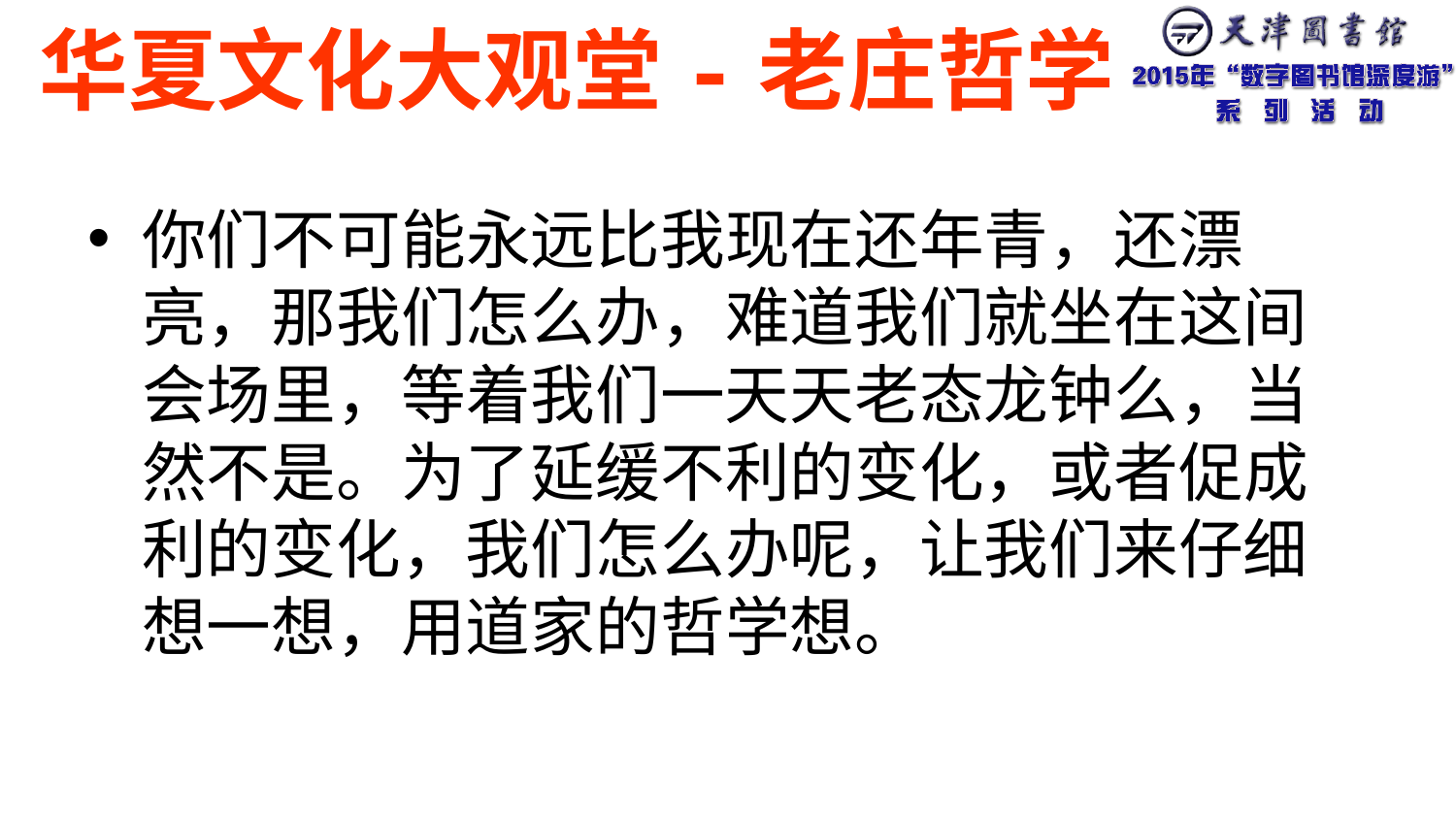

# 华夏文化大观堂-老庄哲学
你们不可能永远比我现在还年青，还漂亮，那我们怎么办，难道我们就坐在这间会场里，等着我们一天天老态龙钟么，当然不是。为了延缓不利的变化，或者促成利的变化，我们怎么办呢，让我们来仔细想一想，用道家的哲学想。